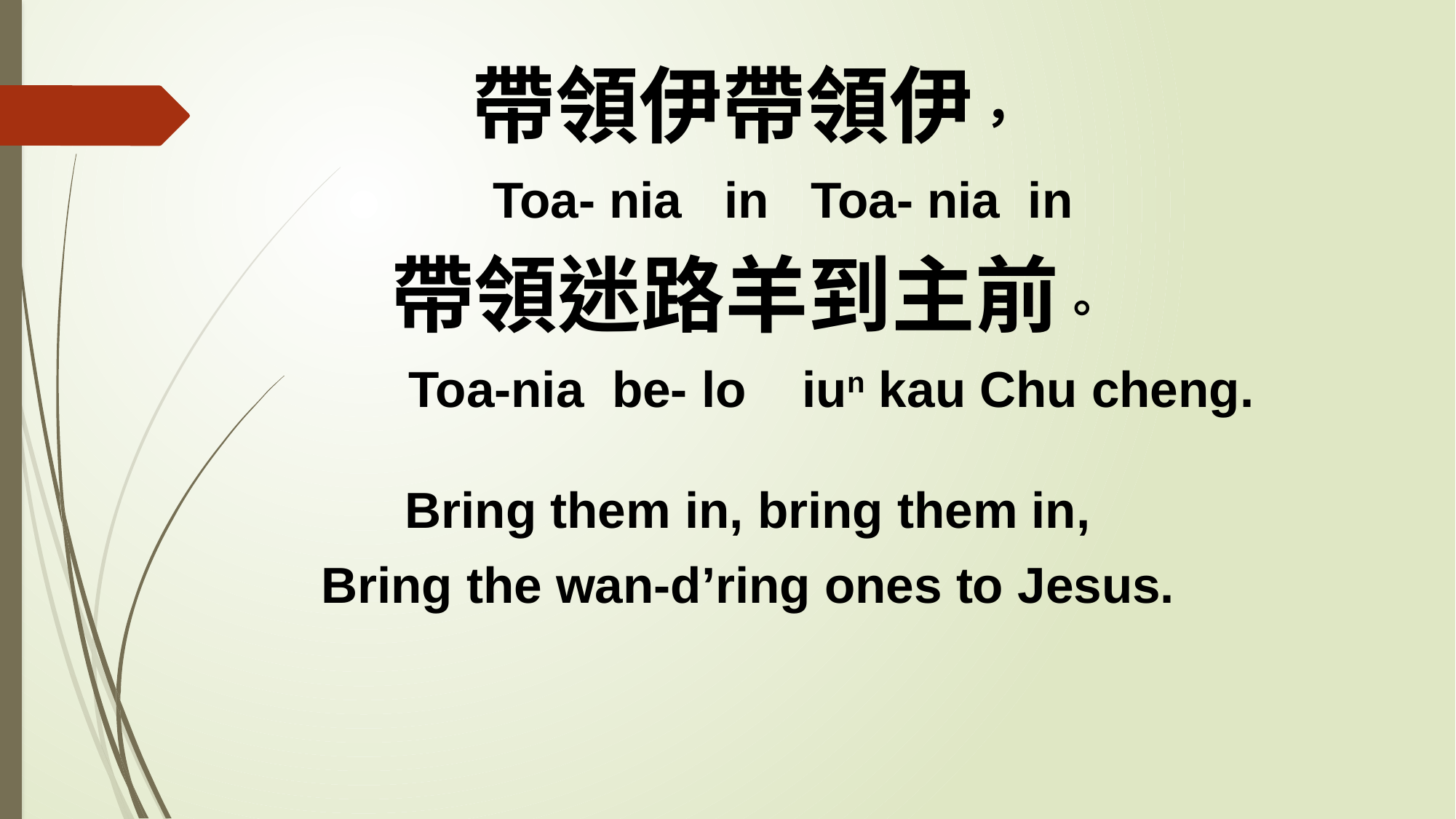

帶領伊帶領伊，
                   Toa- nia   in   Toa- nia  in
帶領迷路羊到主前。
             Toa-nia  be- lo    iun kau Chu cheng.

Bring them in, bring them in,
Bring the wan-d’ring ones to Jesus.